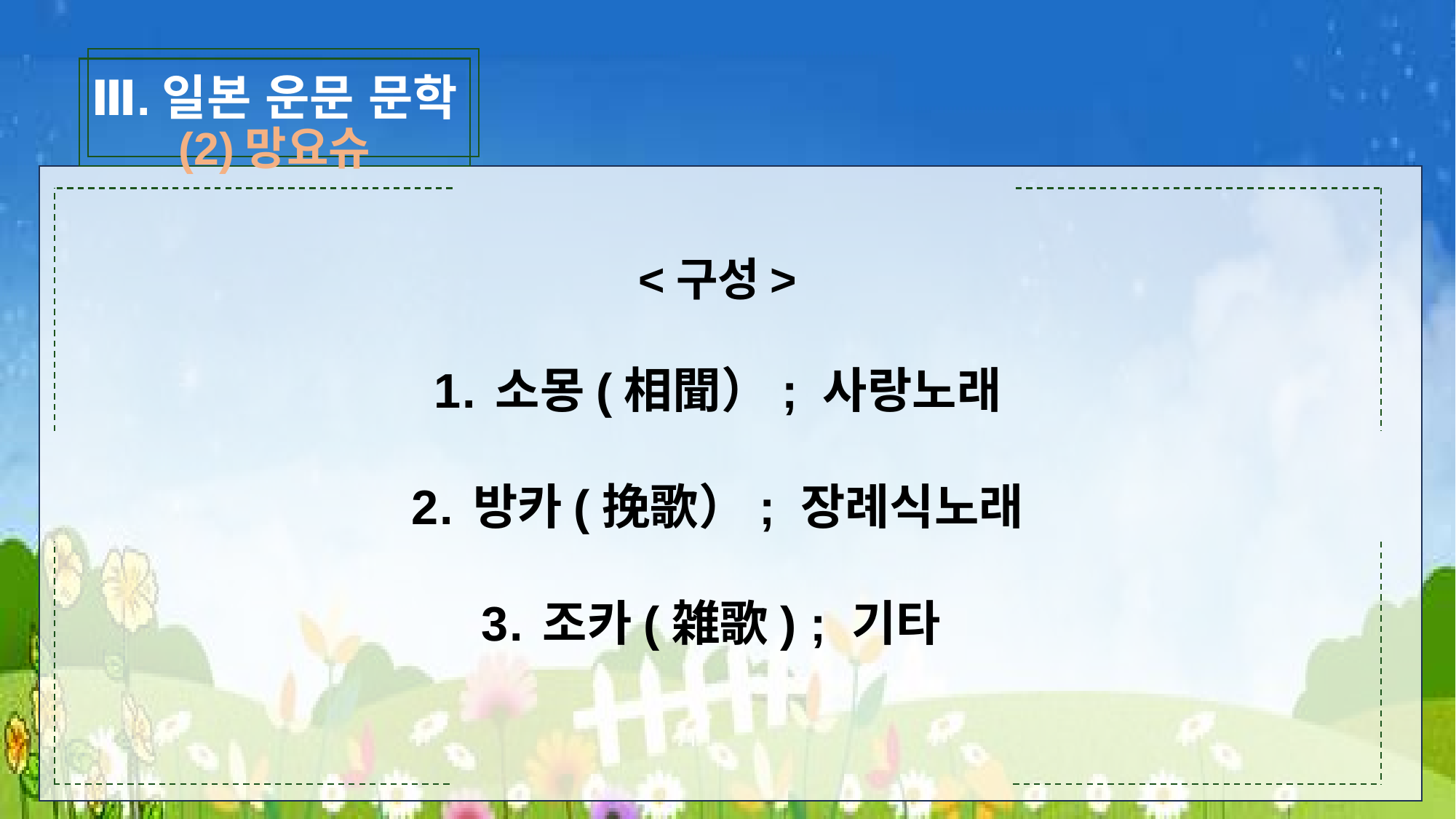

Ⅲ.일본 운문 문학
(2)망요슈

<구성>

소몽(相聞）; 사랑노래

방카(挽歌）; 장례식노래

조카(雑歌) ; 기타